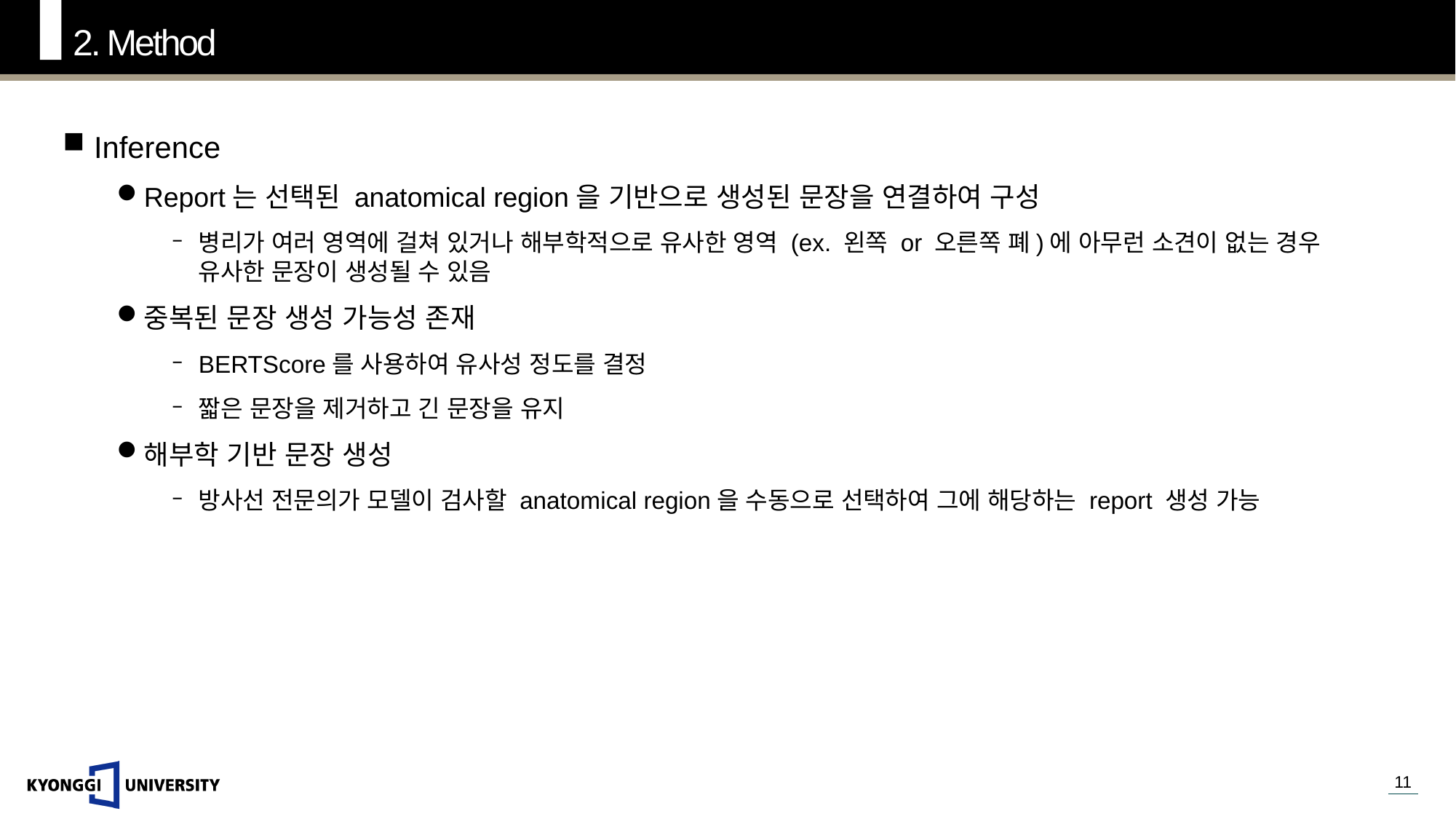

2. Method
Inference
Report는 선택된 anatomical region을 기반으로 생성된 문장을 연결하여 구성
병리가 여러 영역에 걸쳐 있거나 해부학적으로 유사한 영역 (ex. 왼쪽 or 오른쪽 폐)에 아무런 소견이 없는 경우 유사한 문장이 생성될 수 있음
중복된 문장 생성 가능성 존재
BERTScore를 사용하여 유사성 정도를 결정
짧은 문장을 제거하고 긴 문장을 유지
해부학 기반 문장 생성
방사선 전문의가 모델이 검사할 anatomical region을 수동으로 선택하여 그에 해당하는 report 생성 가능